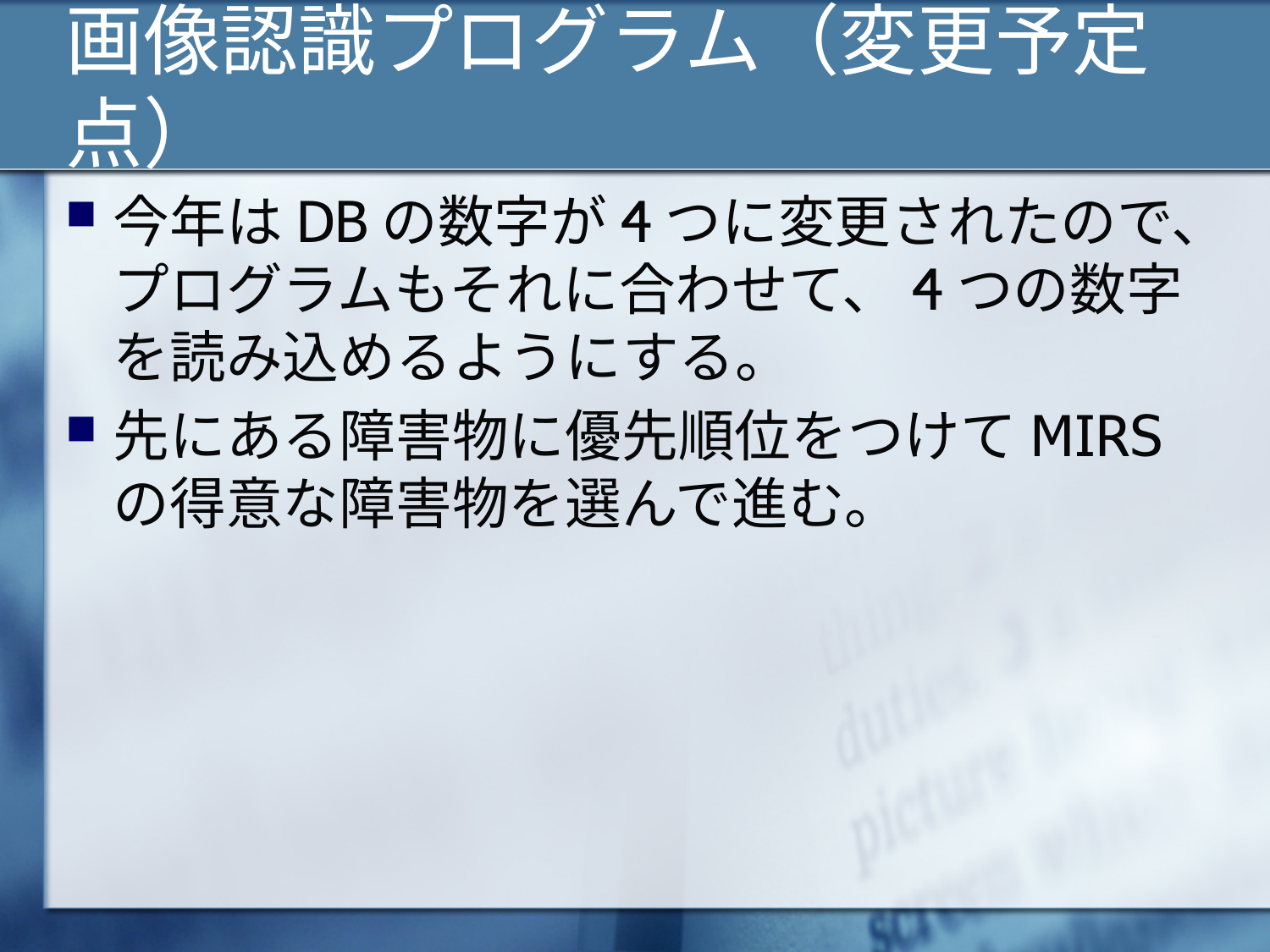

# 画像認識プログラム（変更予定点）
今年はDBの数字が4つに変更されたので、プログラムもそれに合わせて、4つの数字を読み込めるようにする。
先にある障害物に優先順位をつけてMIRSの得意な障害物を選んで進む。